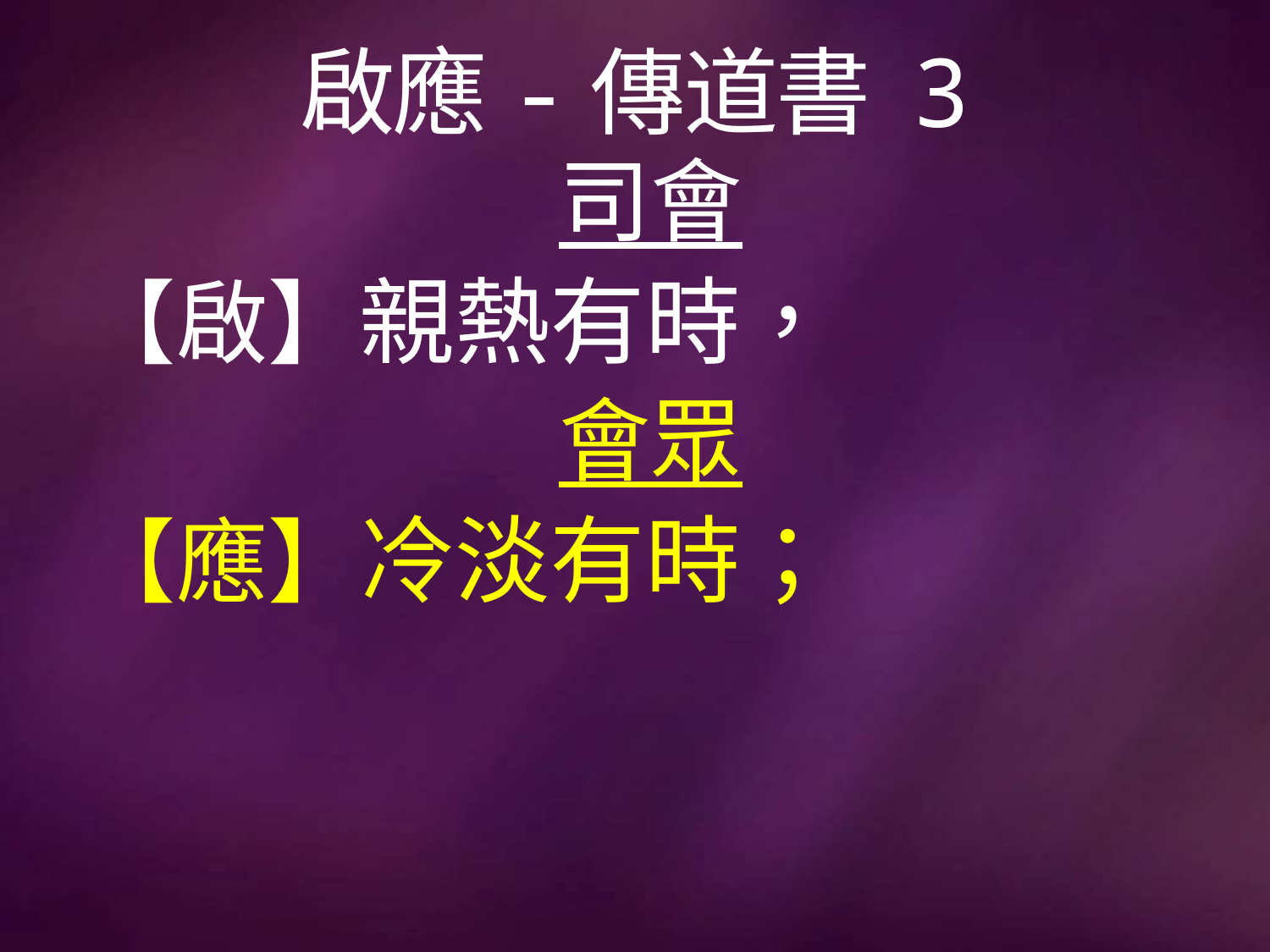

# 啟應-傳道書 3
司會
【啟】親熱有時，
會眾
【應】冷淡有時；